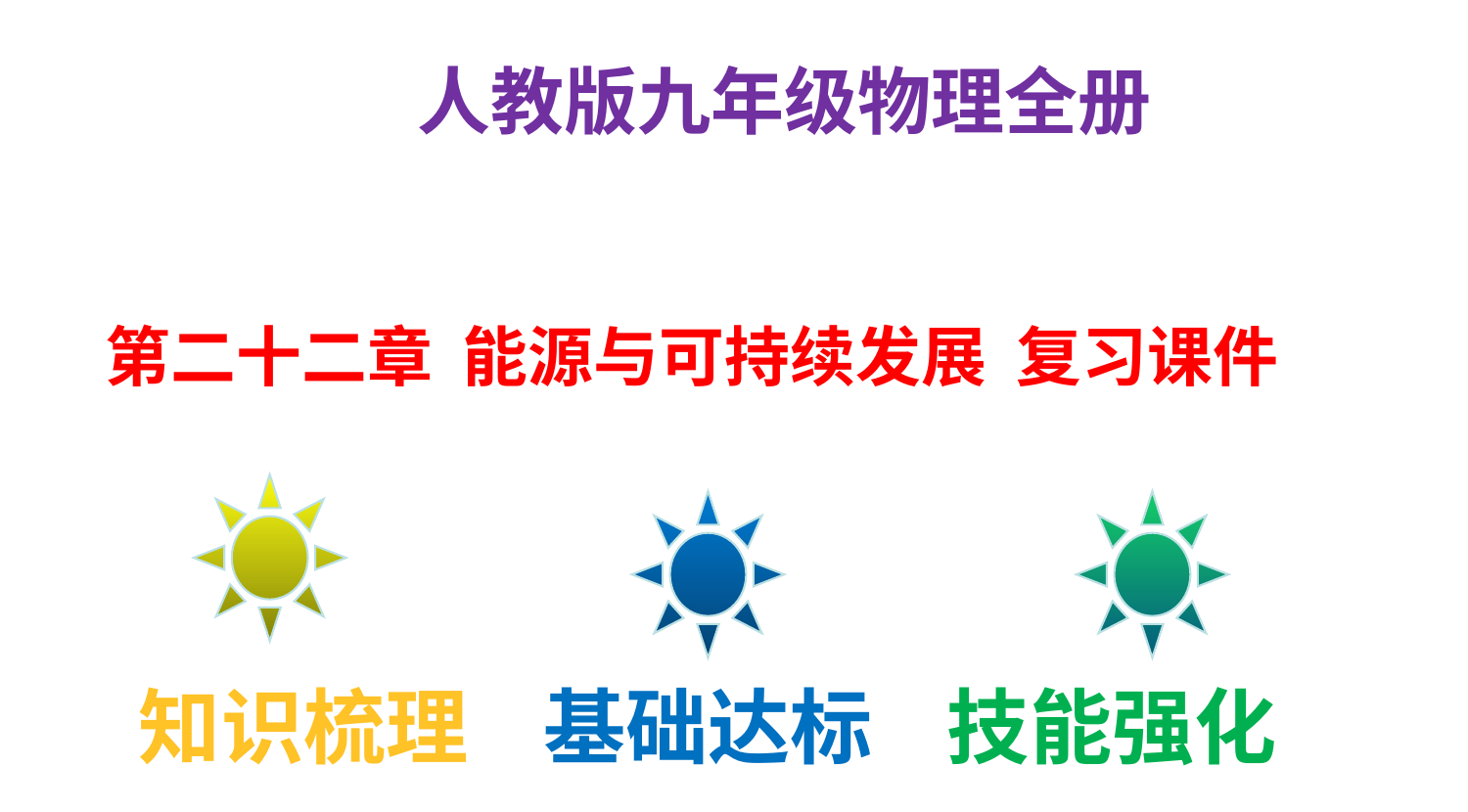

人教版九年级物理全册
# 第二十二章  能源与可持续发展  复习课件

知识梳理    基础达标    技能强化